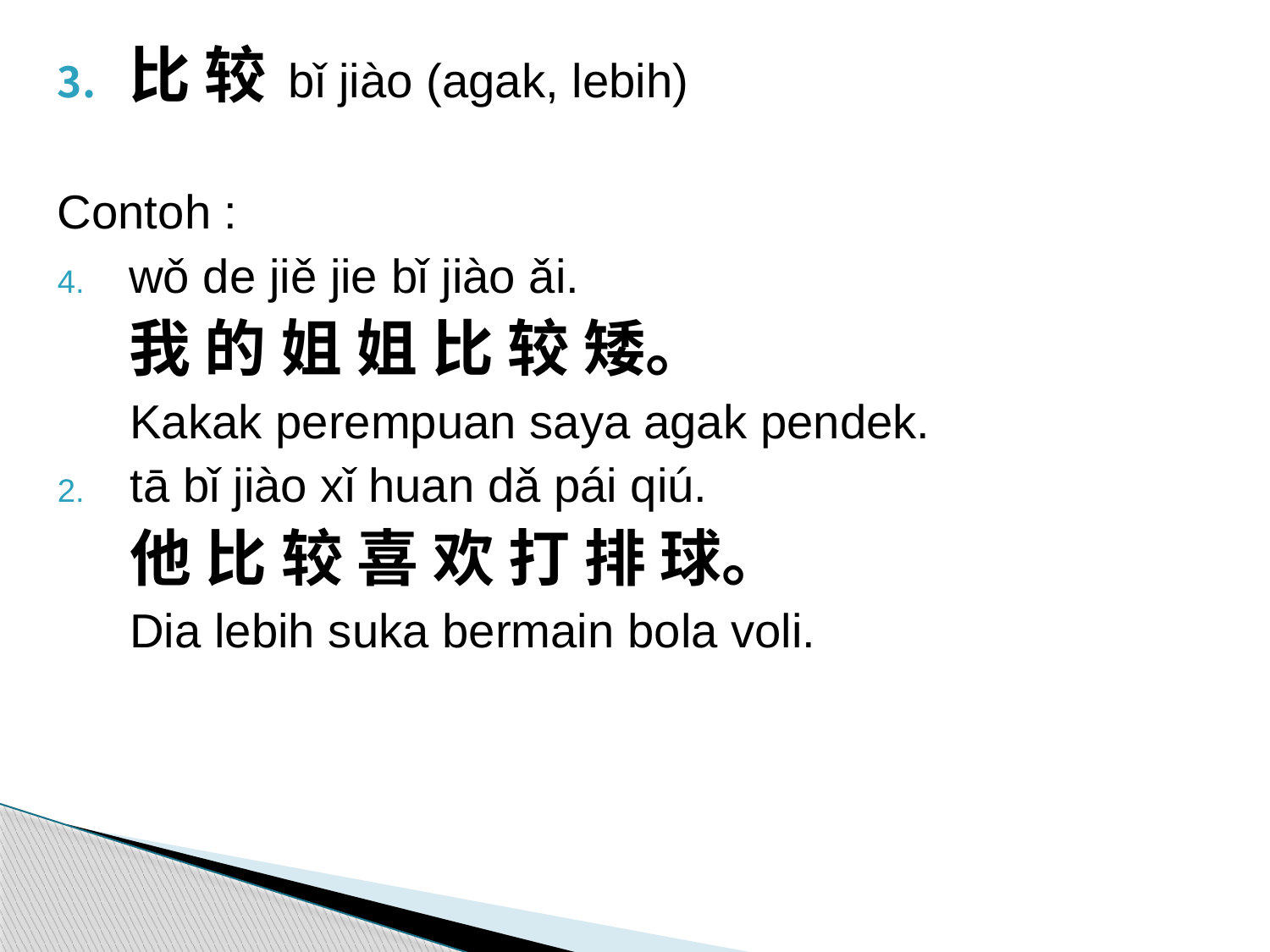

比 较 bǐ jiào (agak, lebih)

Contoh :
wǒ de jiě jie bǐ jiào ǎi.
	我 的 姐 姐 比 较 矮。
Kakak perempuan saya agak pendek.
tā bǐ jiào xǐ huan dǎ pái qiú.
	他 比 较 喜 欢 打 排 球。
	Dia lebih suka bermain bola voli.